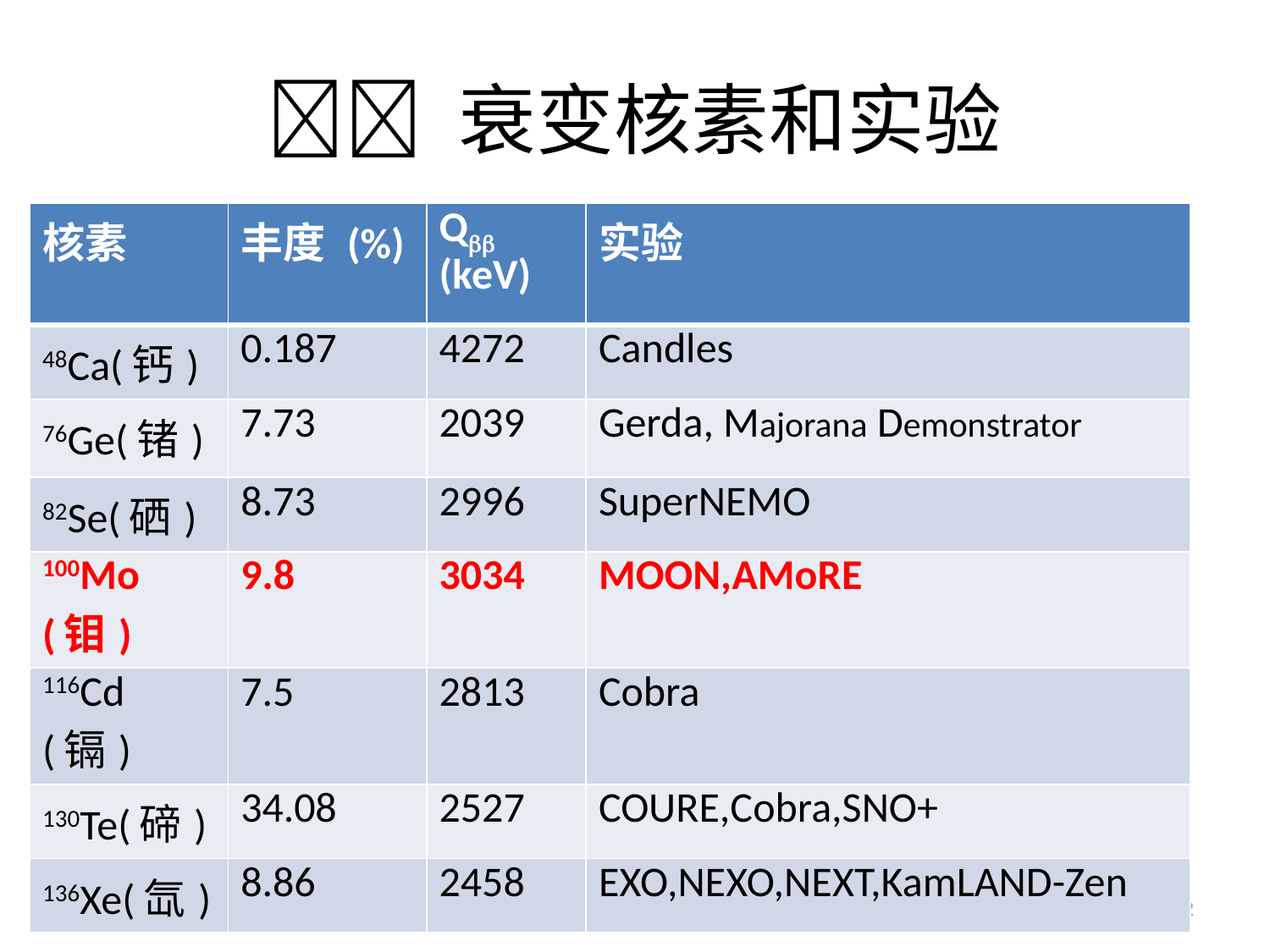

# ββ 衰变核素和实验
| 核素 | 丰度 (%) | Qββ (keV) | 实验 |
| --- | --- | --- | --- |
| 48Ca(钙) | 0.187 | 4272 | Candles |
| 76Ge(锗) | 7.73 | 2039 | Gerda, Majorana Demonstrator |
| 82Se(硒) | 8.73 | 2996 | SuperNEMO |
| 100Mo(钼) | 9.8 | 3034 | MOON,AMoRE |
| 116Cd (镉) | 7.5 | 2813 | Cobra |
| 130Te(碲) | 34.08 | 2527 | COURE,Cobra,SNO+ |
| 136Xe(氙) | 8.86 | 2458 | EXO,NEXO,NEXT,KamLAND-Zen |
2